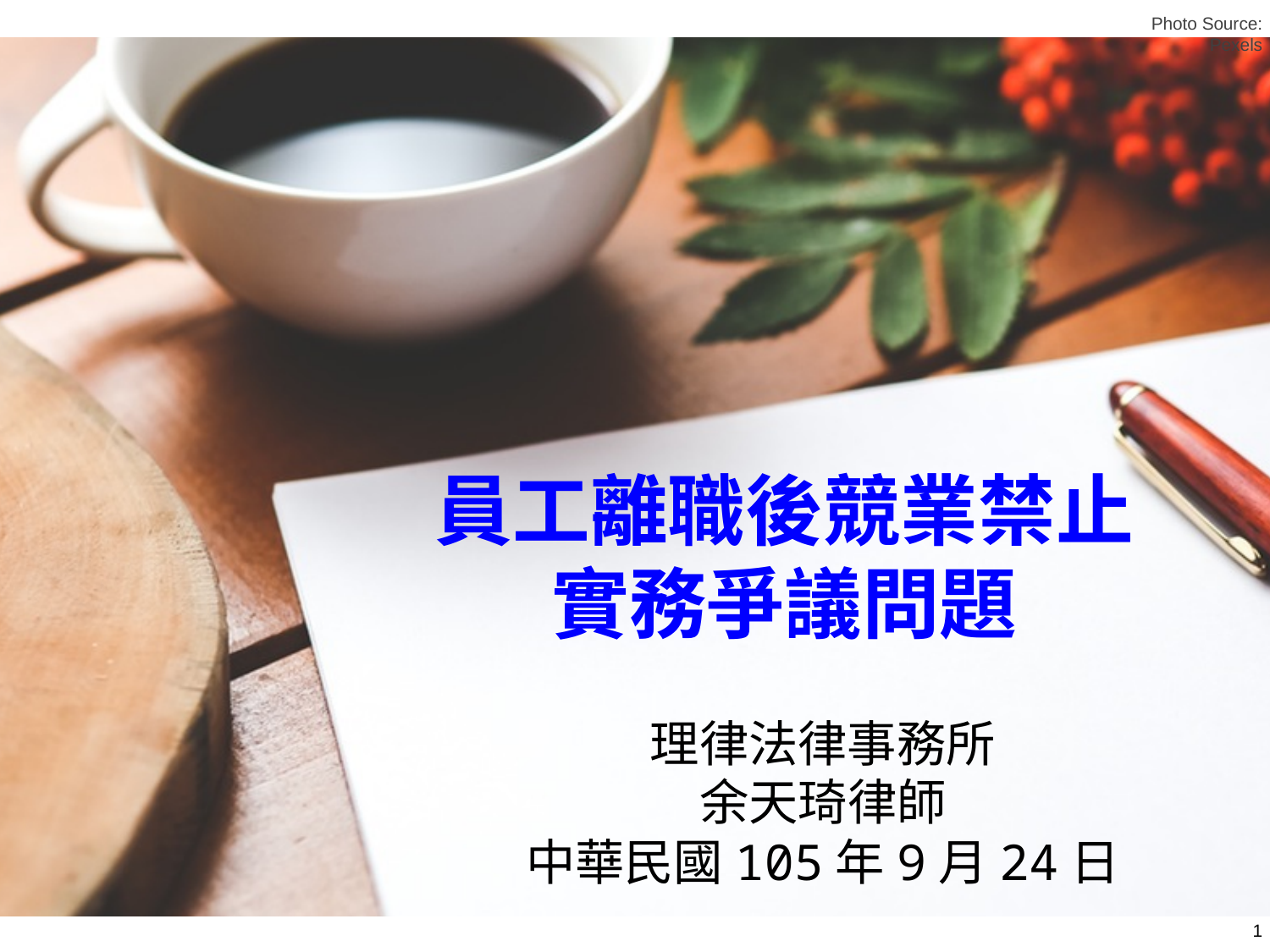

員工離職後競業禁止實務爭議問題
理律法律事務所
余天琦律師
中華民國105年9月24日
1